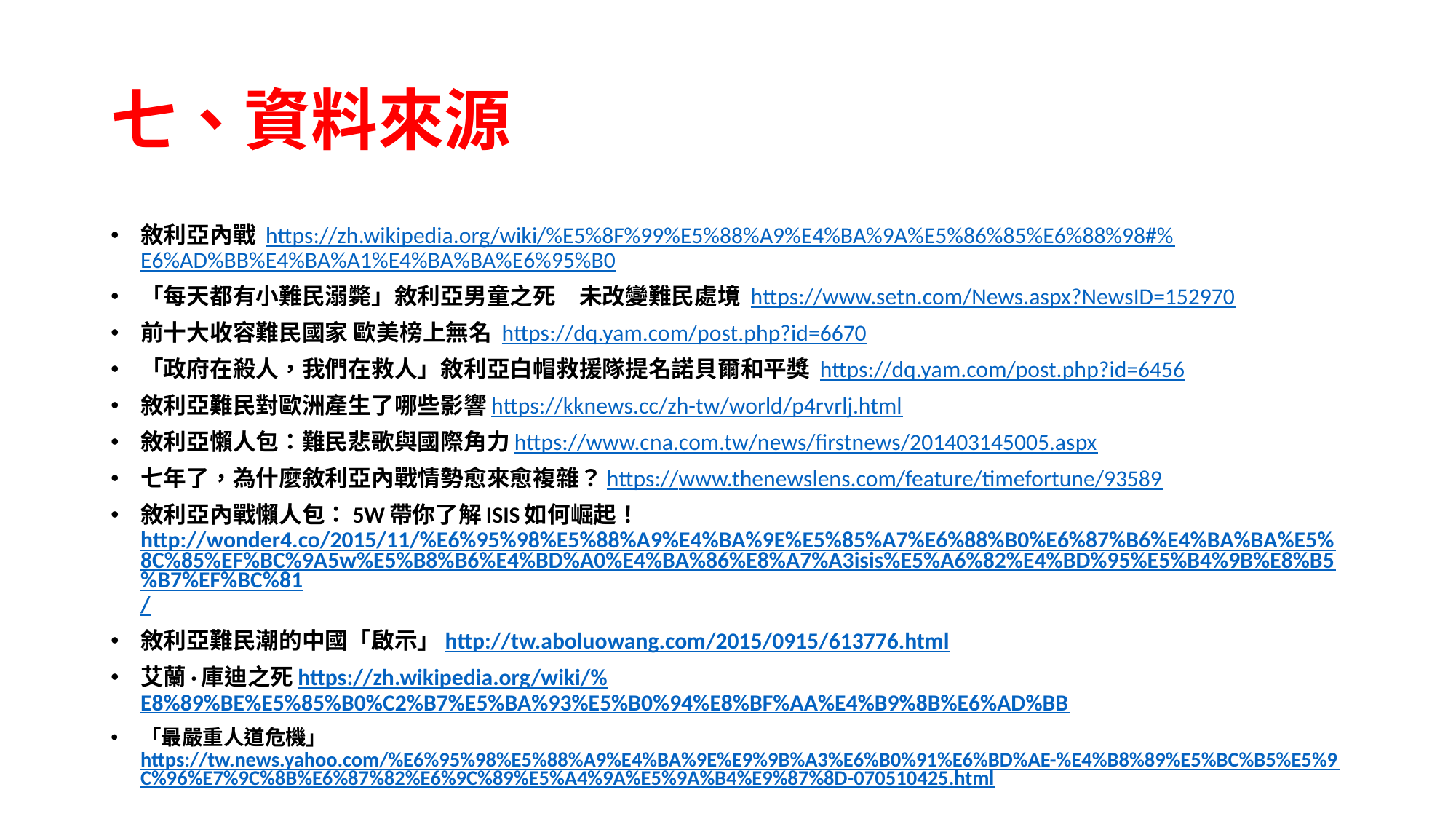

# 七、資料來源
敘利亞內戰 https://zh.wikipedia.org/wiki/%E5%8F%99%E5%88%A9%E4%BA%9A%E5%86%85%E6%88%98#%E6%AD%BB%E4%BA%A1%E4%BA%BA%E6%95%B0
「每天都有小難民溺斃」敘利亞男童之死　未改變難民處境 https://www.setn.com/News.aspx?NewsID=152970
前十大收容難民國家 歐美榜上無名 https://dq.yam.com/post.php?id=6670
「政府在殺人，我們在救人」敘利亞白帽救援隊提名諾貝爾和平獎 https://dq.yam.com/post.php?id=6456
敘利亞難民對歐洲產生了哪些影響https://kknews.cc/zh-tw/world/p4rvrlj.html
敘利亞懶人包：難民悲歌與國際角力https://www.cna.com.tw/news/firstnews/201403145005.aspx
七年了，為什麼敘利亞內戰情勢愈來愈複雜？https://www.thenewslens.com/feature/timefortune/93589
敘利亞內戰懶人包：5W帶你了解ISIS如何崛起！http://wonder4.co/2015/11/%E6%95%98%E5%88%A9%E4%BA%9E%E5%85%A7%E6%88%B0%E6%87%B6%E4%BA%BA%E5%8C%85%EF%BC%9A5w%E5%B8%B6%E4%BD%A0%E4%BA%86%E8%A7%A3isis%E5%A6%82%E4%BD%95%E5%B4%9B%E8%B5%B7%EF%BC%81/
敘利亞難民潮的中國「啟示」http://tw.aboluowang.com/2015/0915/613776.html
艾蘭·庫迪之死https://zh.wikipedia.org/wiki/%E8%89%BE%E5%85%B0%C2%B7%E5%BA%93%E5%B0%94%E8%BF%AA%E4%B9%8B%E6%AD%BB
「最嚴重人道危機」https://tw.news.yahoo.com/%E6%95%98%E5%88%A9%E4%BA%9E%E9%9B%A3%E6%B0%91%E6%BD%AE-%E4%B8%89%E5%BC%B5%E5%9C%96%E7%9C%8B%E6%87%82%E6%9C%89%E5%A4%9A%E5%9A%B4%E9%87%8D-070510425.html